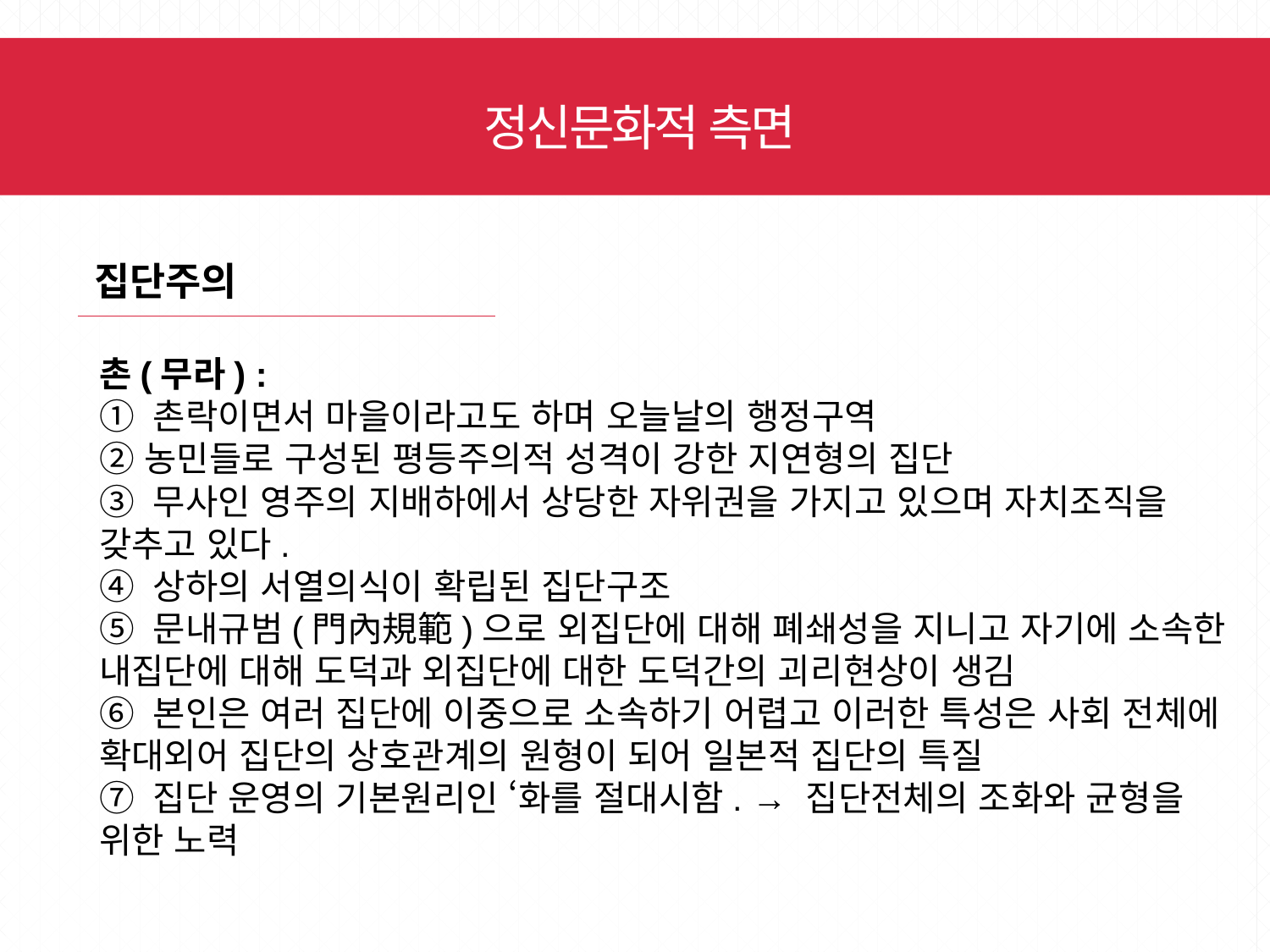

정신문화적 측면

집단주의
촌(무라) :
① 촌락이면서 마을이라고도 하며 오늘날의 행정구역
② 농민들로 구성된 평등주의적 성격이 강한 지연형의 집단
③ 무사인 영주의 지배하에서 상당한 자위권을 가지고 있으며 자치조직을 갖추고 있다.
④ 상하의 서열의식이 확립된 집단구조
⑤ 문내규범(門內規範)으로 외집단에 대해 폐쇄성을 지니고 자기에 소속한 내집단에 대해 도덕과 외집단에 대한 도덕간의 괴리현상이 생김
⑥ 본인은 여러 집단에 이중으로 소속하기 어렵고 이러한 특성은 사회 전체에 확대외어 집단의 상호관계의 원형이 되어 일본적 집단의 특질
⑦ 집단 운영의 기본원리인 ‘화를 절대시함. → 집단전체의 조화와 균형을 위한 노력